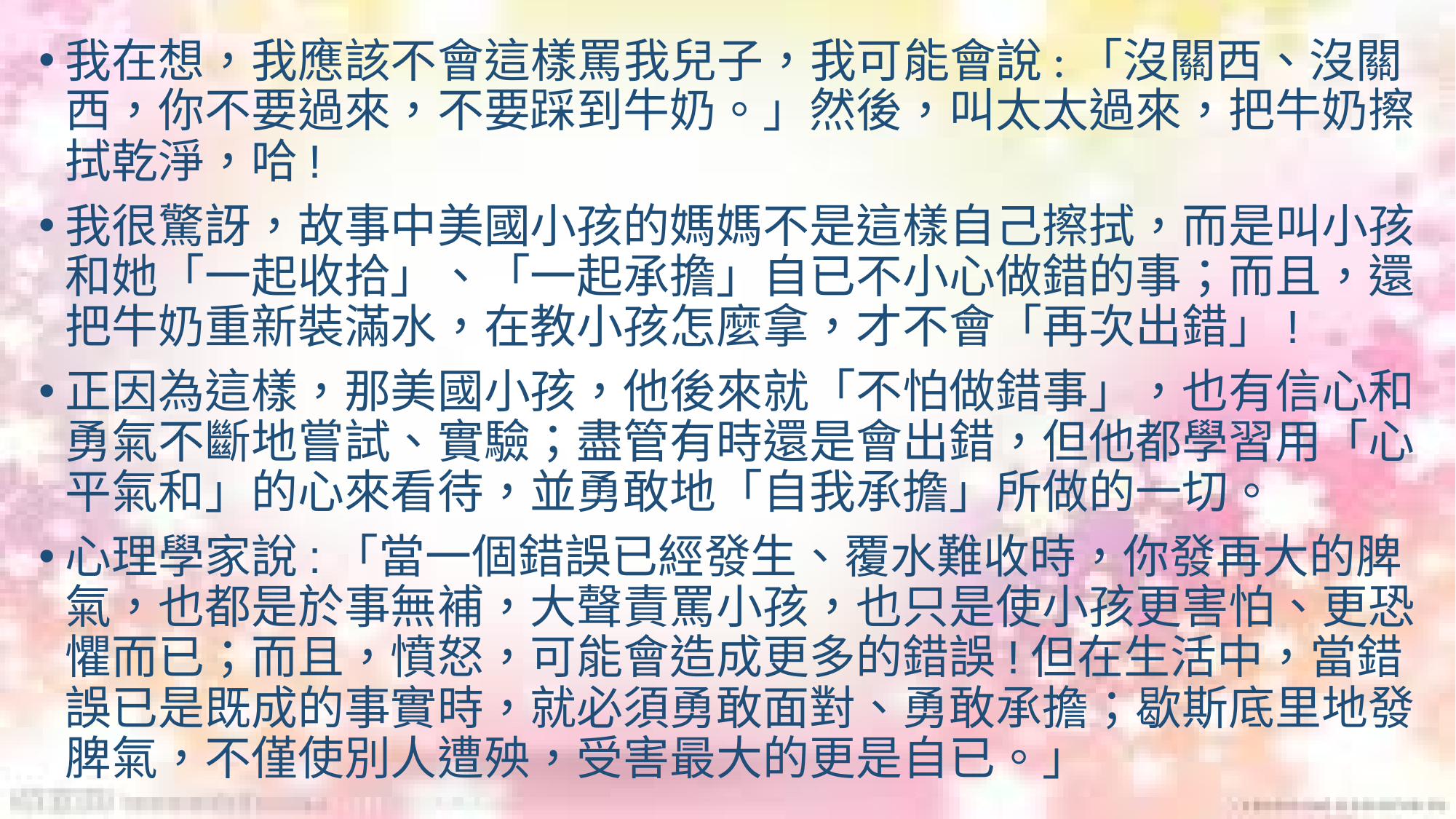

我在想，我應該不會這樣罵我兒子，我可能會說:「沒關西、沒關西，你不要過來，不要踩到牛奶。」然後，叫太太過來，把牛奶擦拭乾淨，哈!
我很驚訝，故事中美國小孩的媽媽不是這樣自己擦拭，而是叫小孩和她「一起收拾」、「一起承擔」自已不小心做錯的事；而且，還把牛奶重新裝滿水，在教小孩怎麼拿，才不會「再次出錯」!
正因為這樣，那美國小孩，他後來就「不怕做錯事」，也有信心和勇氣不斷地嘗試、實驗；盡管有時還是會出錯，但他都學習用「心平氣和」的心來看待，並勇敢地「自我承擔」所做的一切。
心理學家說:「當一個錯誤已經發生、覆水難收時，你發再大的脾氣，也都是於事無補，大聲責罵小孩，也只是使小孩更害怕、更恐懼而已；而且，憤怒，可能會造成更多的錯誤!但在生活中，當錯誤已是既成的事實時，就必須勇敢面對、勇敢承擔；歇斯底里地發脾氣，不僅使別人遭殃，受害最大的更是自已。」